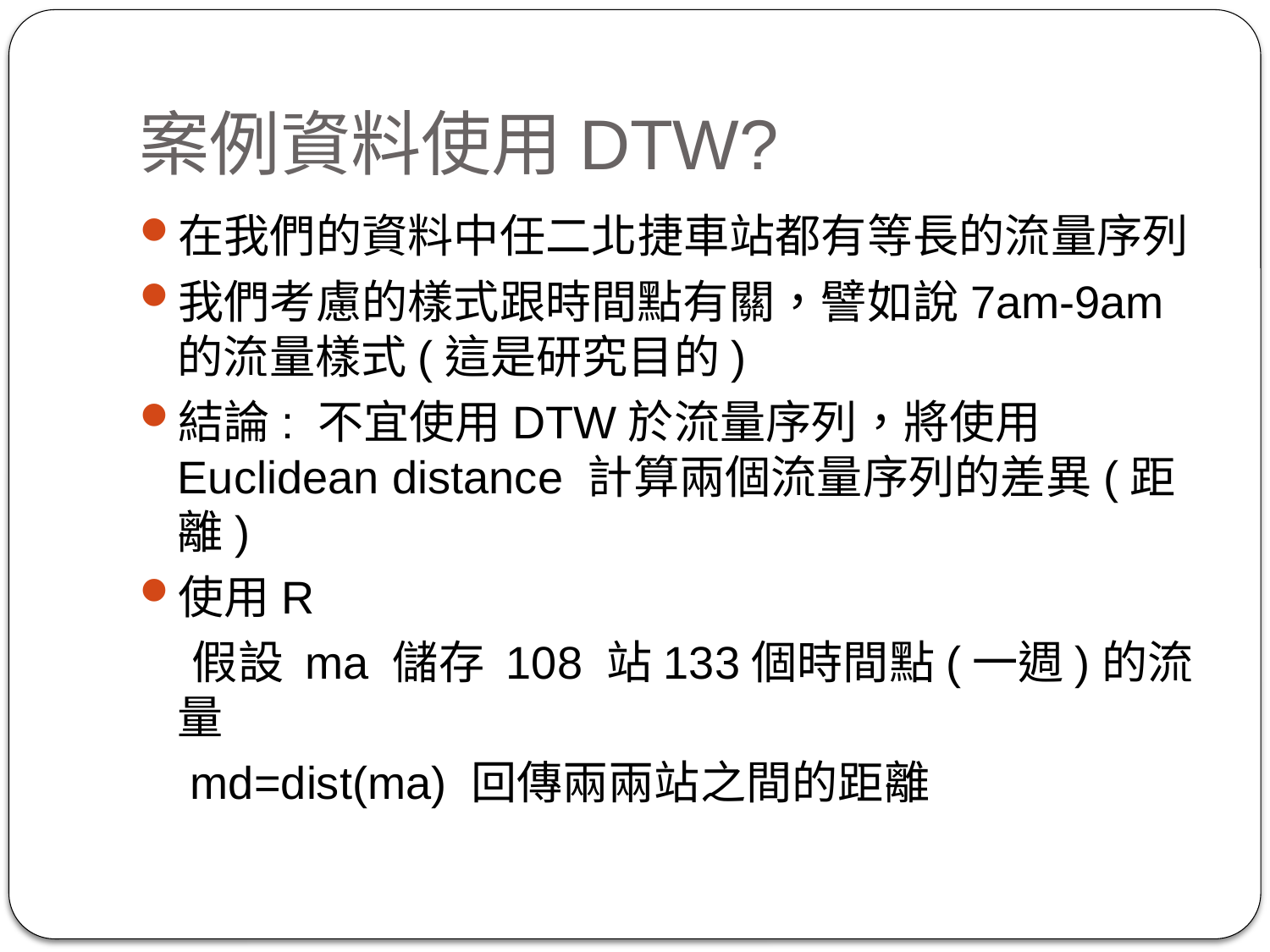

# 案例資料使用DTW?
在我們的資料中任二北捷車站都有等長的流量序列
我們考慮的樣式跟時間點有關，譬如說7am-9am的流量樣式(這是研究目的)
結論: 不宜使用DTW於流量序列，將使用 Euclidean distance 計算兩個流量序列的差異(距離)
使用R
    假設 ma 儲存 108 站133個時間點(一週)的流量
    md=dist(ma) 回傳兩兩站之間的距離